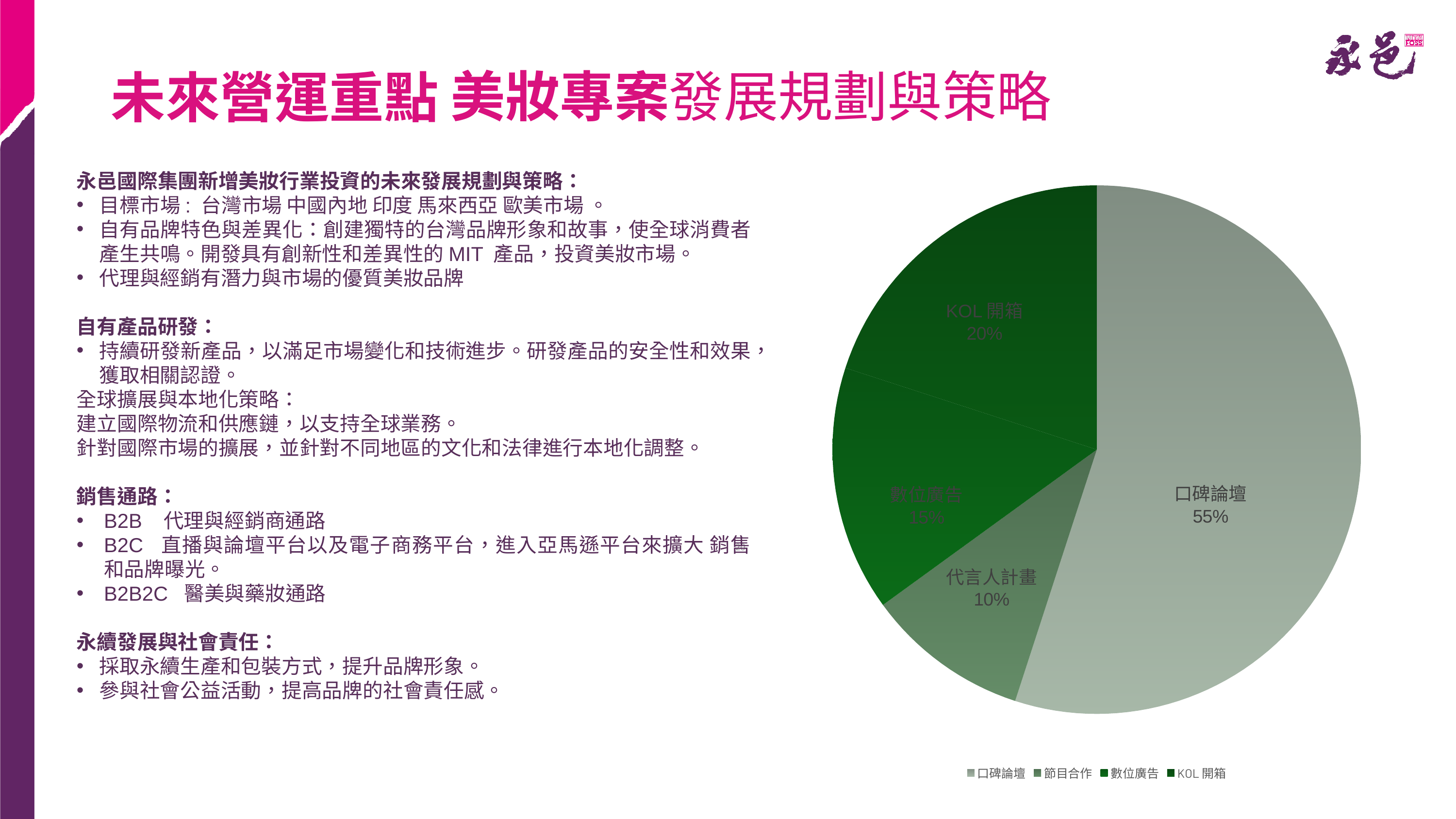

美妝專案發展規劃與策略
未來營運重點
永邑國際集團新增美妝行業投資的未來發展規劃與策略：
目標市場: 台灣市場 中國內地 印度 馬來西亞 歐美市場 。
自有品牌特色與差異化：創建獨特的台灣品牌形象和故事，使全球消費者產生共鳴。開發具有創新性和差異性的MIT 產品，投資美妝市場。
代理與經銷有潛力與市場的優質美妝品牌

自有產品研發：
持續研發新產品，以滿足市場變化和技術進步。研發產品的安全性和效果，獲取相關認證。
全球擴展與本地化策略：
建立國際物流和供應鏈，以支持全球業務。
針對國際市場的擴展，並針對不同地區的文化和法律進行本地化調整。

銷售通路：
B2B   代理與經銷商通路
B2C  直播與論壇平台以及電子商務平台，進入亞馬遜平台來擴大 銷售和品牌曝光。
B2B2C  醫美與藥妝通路

永續發展與社會責任：
採取永續生產和包裝方式，提升品牌形象。
參與社會公益活動，提高品牌的社會責任感。

### Chart

| Category | 欄1 |
|---|---|
| 口碑論壇 | 0.55 |
| 節目合作 | 0.1 |
| 數位廣告 | 0.15 |
| KOL開箱 | 0.2 |